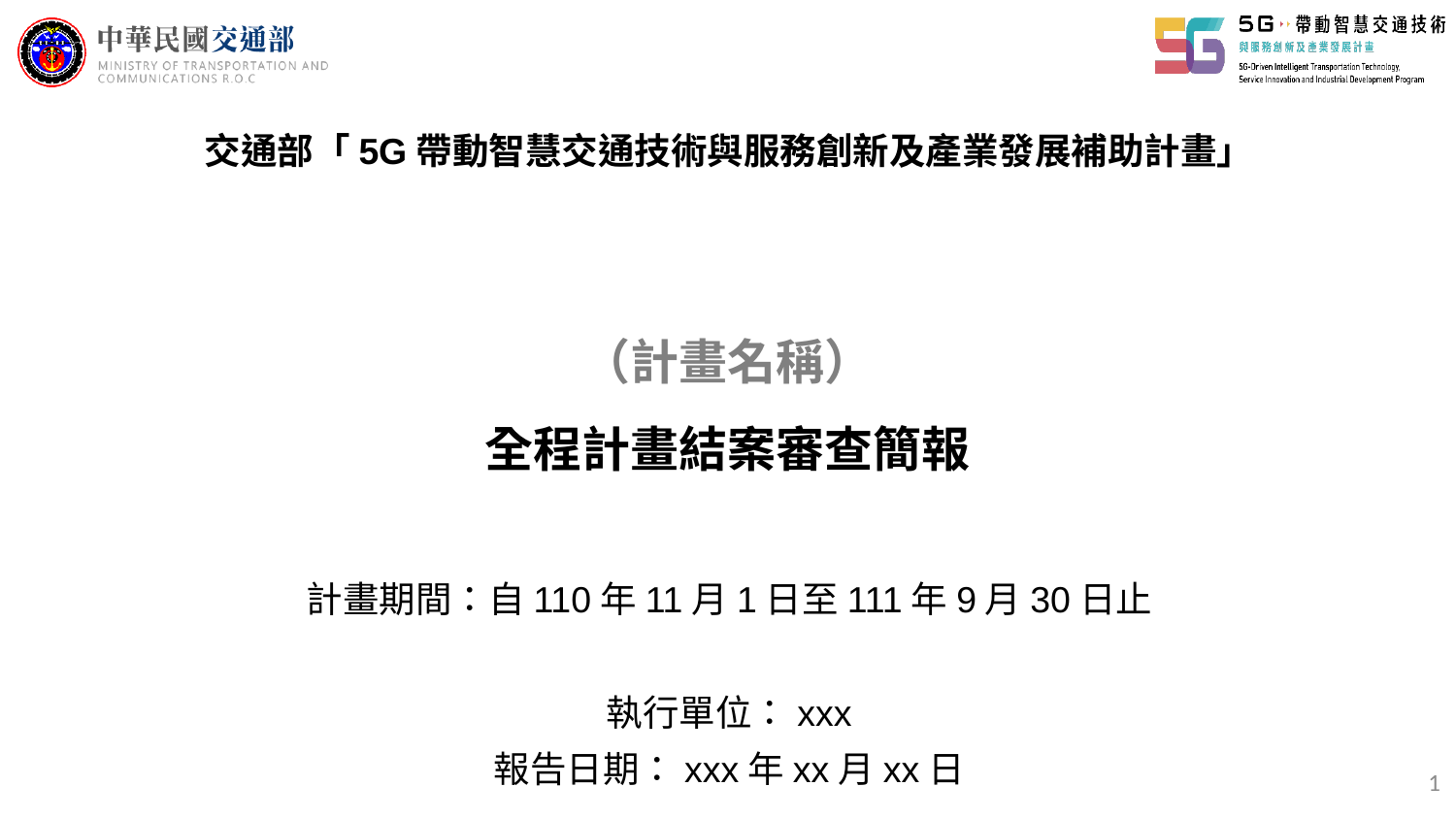

交通部「5G帶動智慧交通技術與服務創新及產業發展補助計畫」
（計畫名稱）
全程計畫結案審查簡報
計畫期間：自110年11月1日至111年9月30日止

執行單位：xxx
報告日期：xxx年xx月xx日
1